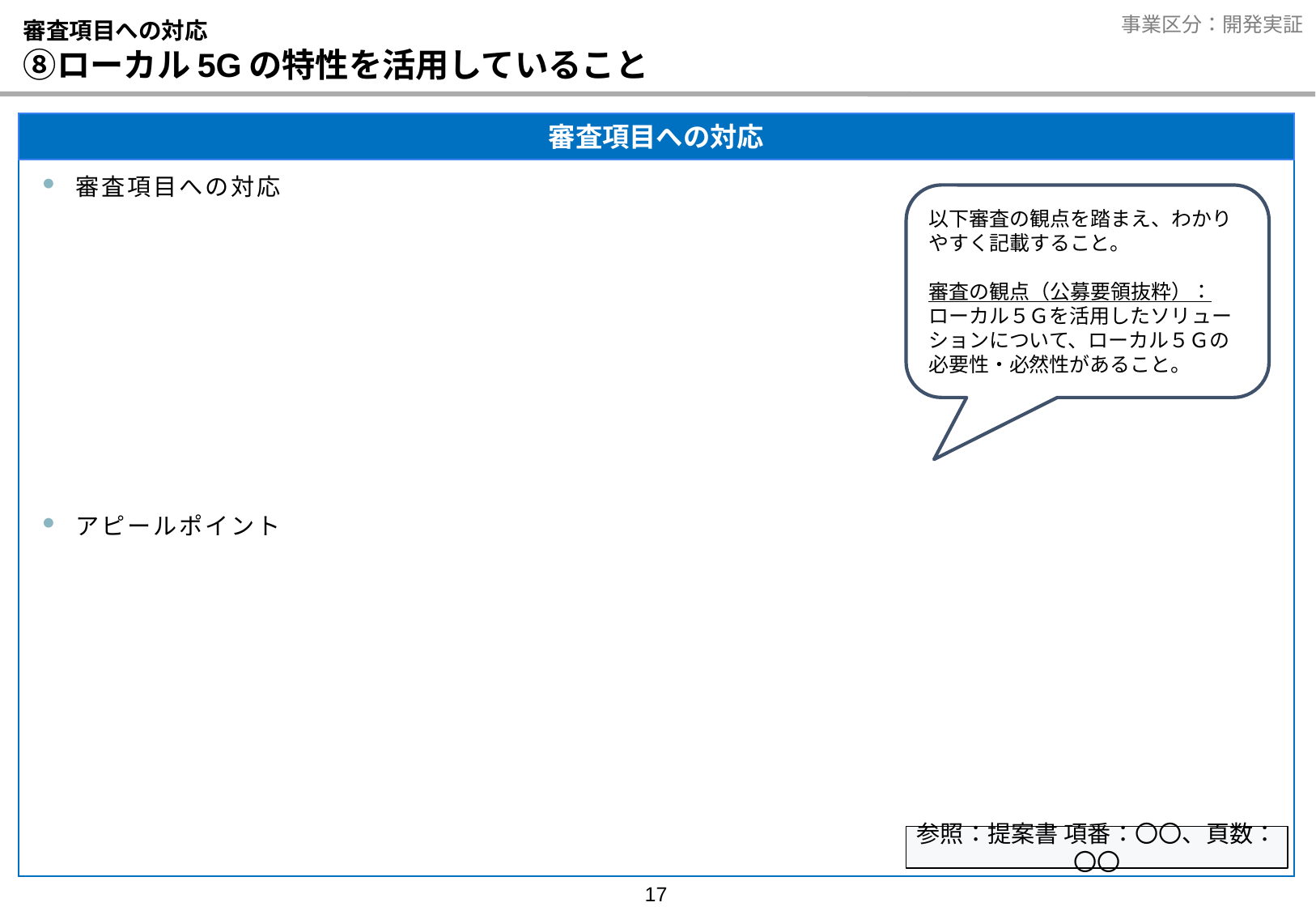

# 審査項目への対応 ⑧ローカル5Gの特性を活用していること
審査項目への対応
審査項目への対応

アピールポイント

以下審査の観点を踏まえ、わかりやすく記載すること。

審査の観点（公募要領抜粋）：
ローカル５Ｇを活用したソリューションについて、ローカル５Ｇの必要性・必然性があること。
参照：提案書 項番：〇〇、頁数：〇〇